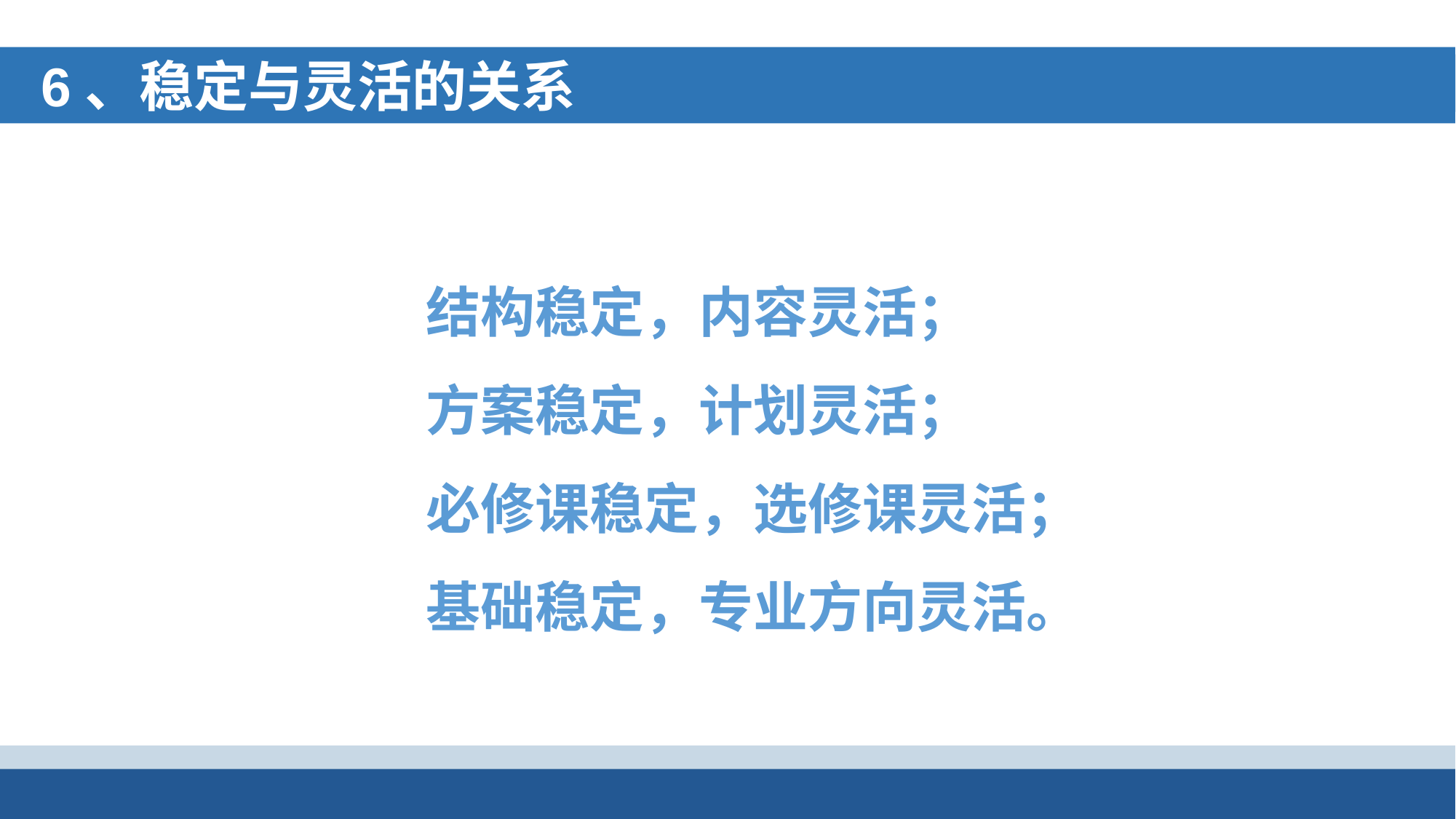

6、稳定与灵活的关系
结构稳定，内容灵活；
方案稳定，计划灵活；
必修课稳定，选修课灵活；
基础稳定，专业方向灵活。